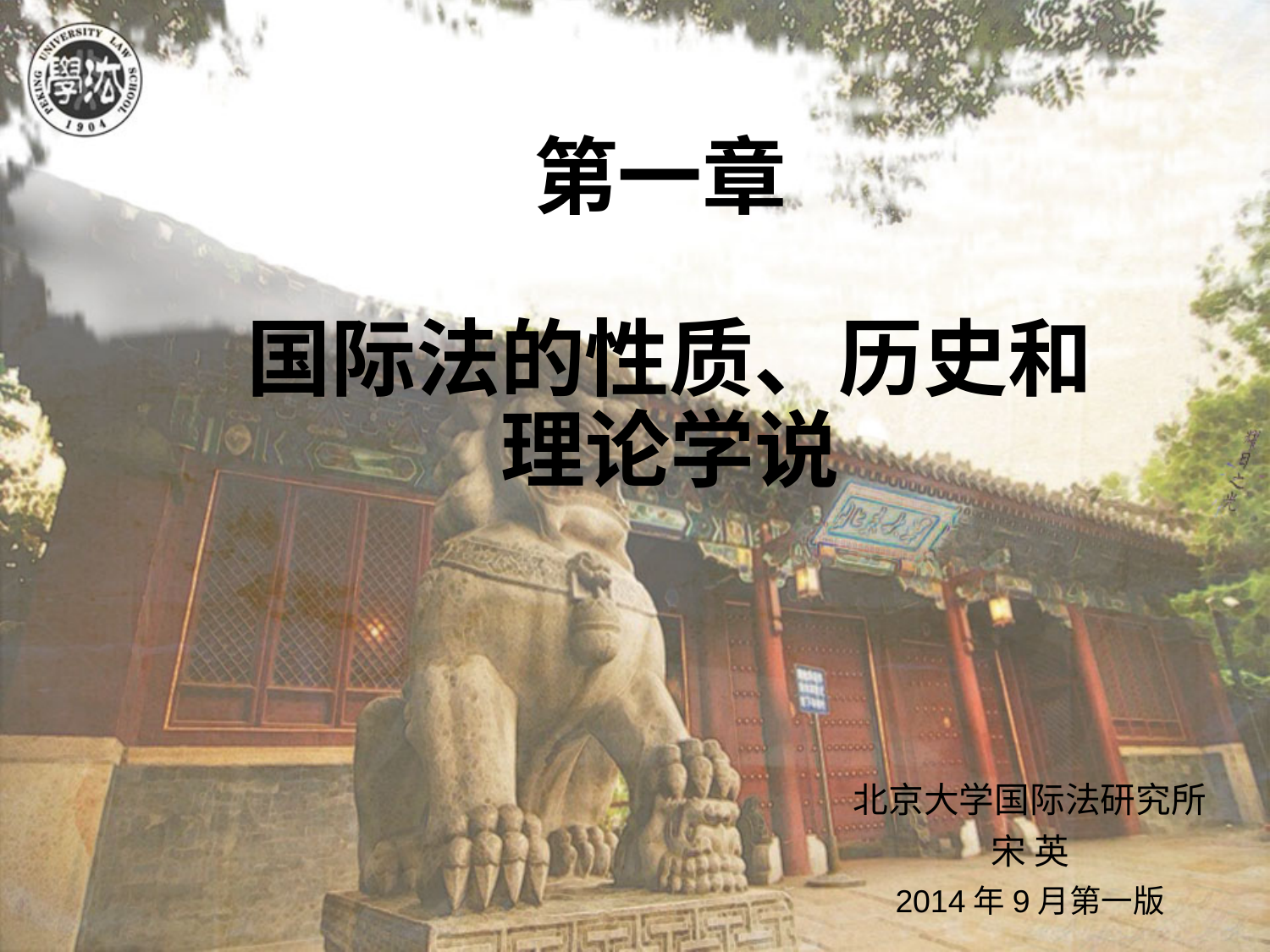

# 第一章 国际法的性质、历史和 理论学说
北京大学国际法研究所
宋 英
2014年9月第一版